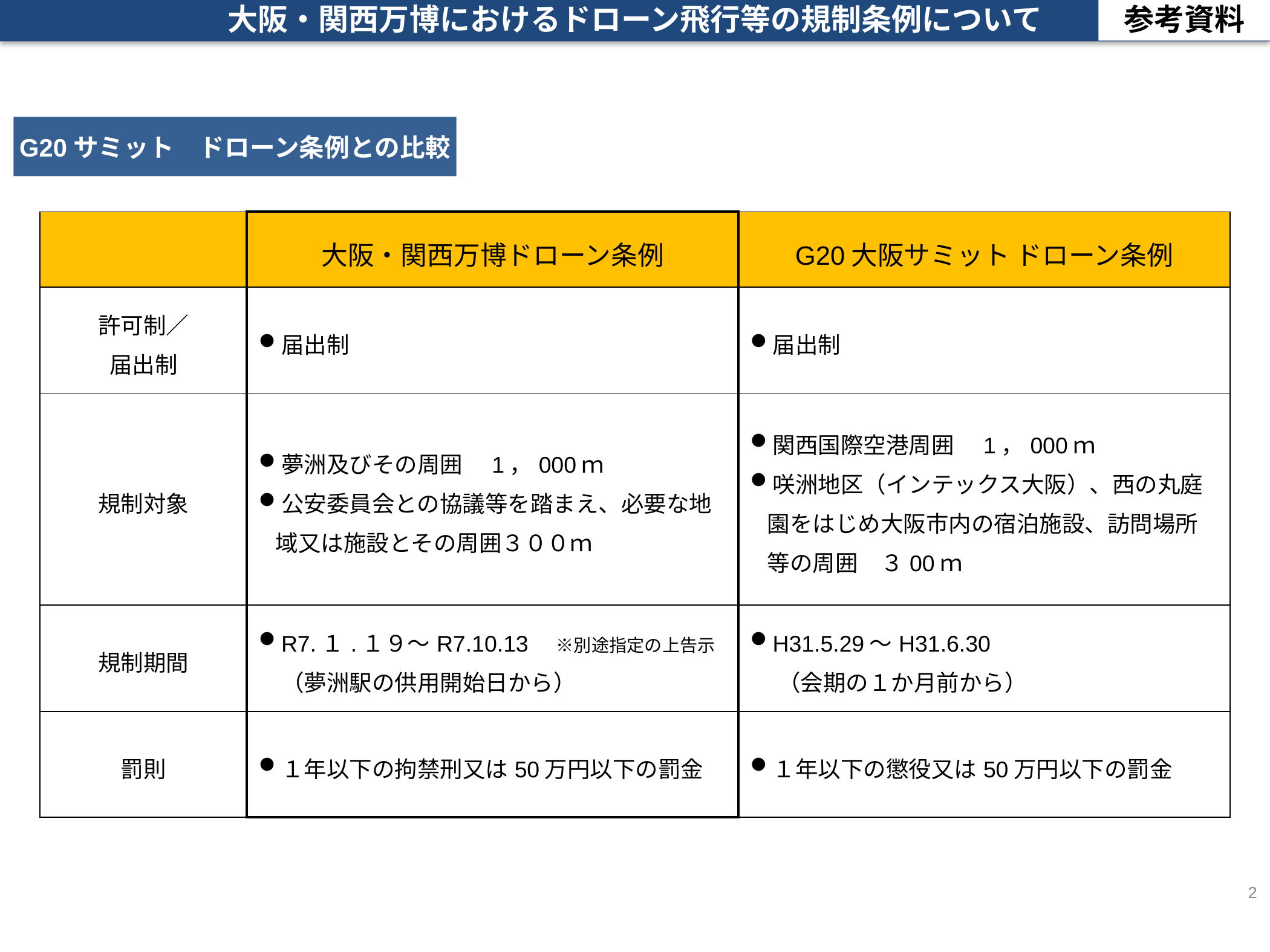

参考資料

大阪・関西万博におけるドローン飛行等の規制条例について
G20サミット　ドローン条例との比較
|  | 大阪・関西万博ドローン条例 | G20大阪サミット ドローン条例 |
| --- | --- | --- |
| 許可制／ 届出制 | 届出制 | 届出制 |
| 規制対象 | 夢洲及びその周囲　1，000ｍ 公安委員会との協議等を踏まえ、必要な地域又は施設とその周囲３００ｍ | 関西国際空港周囲　1，000ｍ 咲洲地区（インテックス大阪）、西の丸庭園をはじめ大阪市内の宿泊施設、訪問場所等の周囲　３00ｍ |
| 規制期間 | R7.１.１９～R7.10.13　※別途指定の上告示 　（夢洲駅の供用開始日から） | H31.5.29～H31.6.30 　 （会期の１か月前から） |
| 罰則 | １年以下の拘禁刑又は50万円以下の罰金 | １年以下の懲役又は50万円以下の罰金 |
2